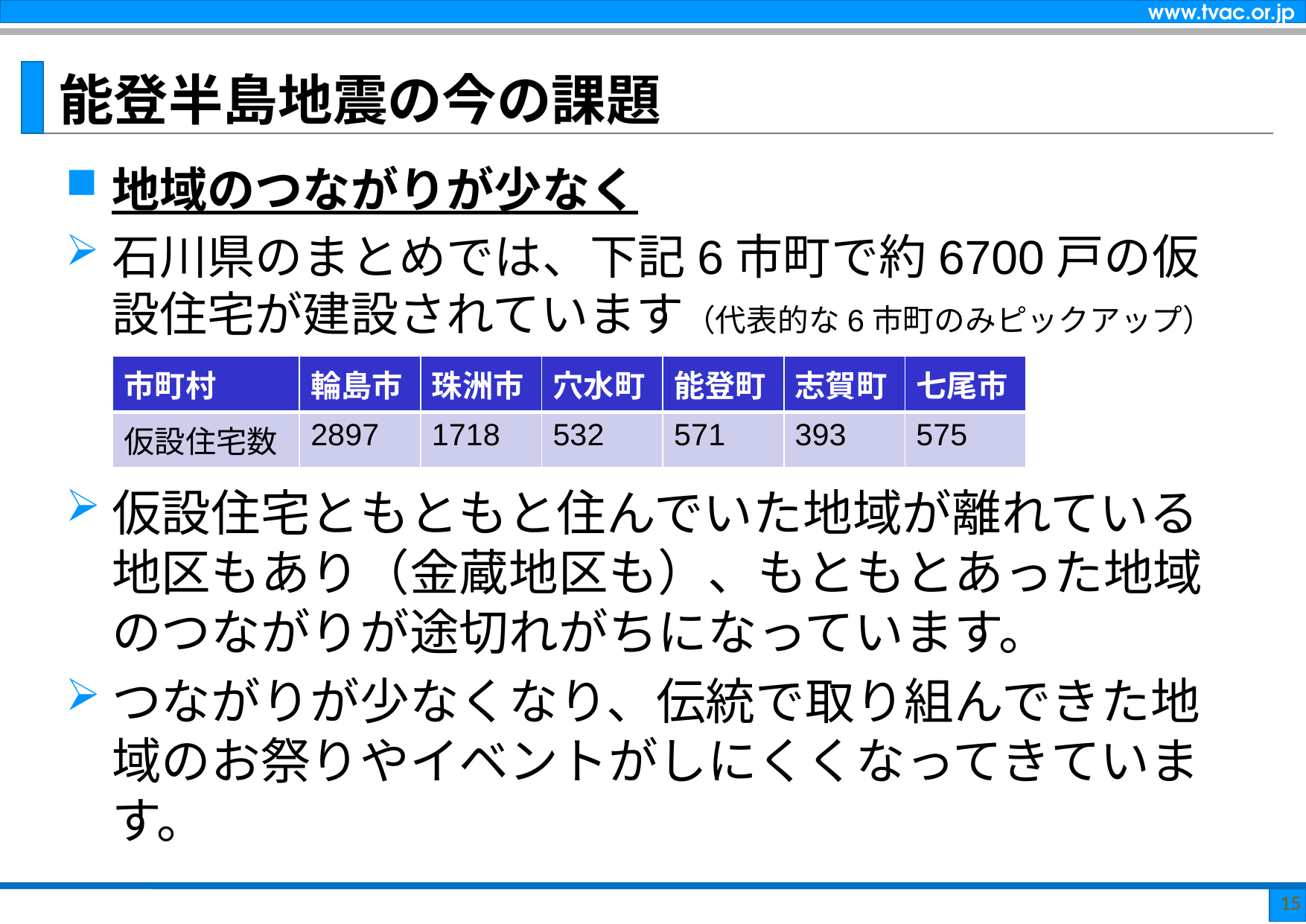

# 能登半島地震の今の課題
地域のつながりが少なく
石川県のまとめでは、下記6市町で約6700戸の仮設住宅が建設されています（代表的な6市町のみピックアップ）

仮設住宅ともともと住んでいた地域が離れている地区もあり（金蔵地区も）、もともとあった地域のつながりが途切れがちになっています。
つながりが少なくなり、伝統で取り組んできた地域のお祭りやイベントがしにくくなってきています。
| 市町村 | 輪島市 | 珠洲市 | 穴水町 | 能登町 | 志賀町 | 七尾市 |
| --- | --- | --- | --- | --- | --- | --- |
| 仮設住宅数 | 2897 | 1718 | 532 | 571 | 393 | 575 |
15